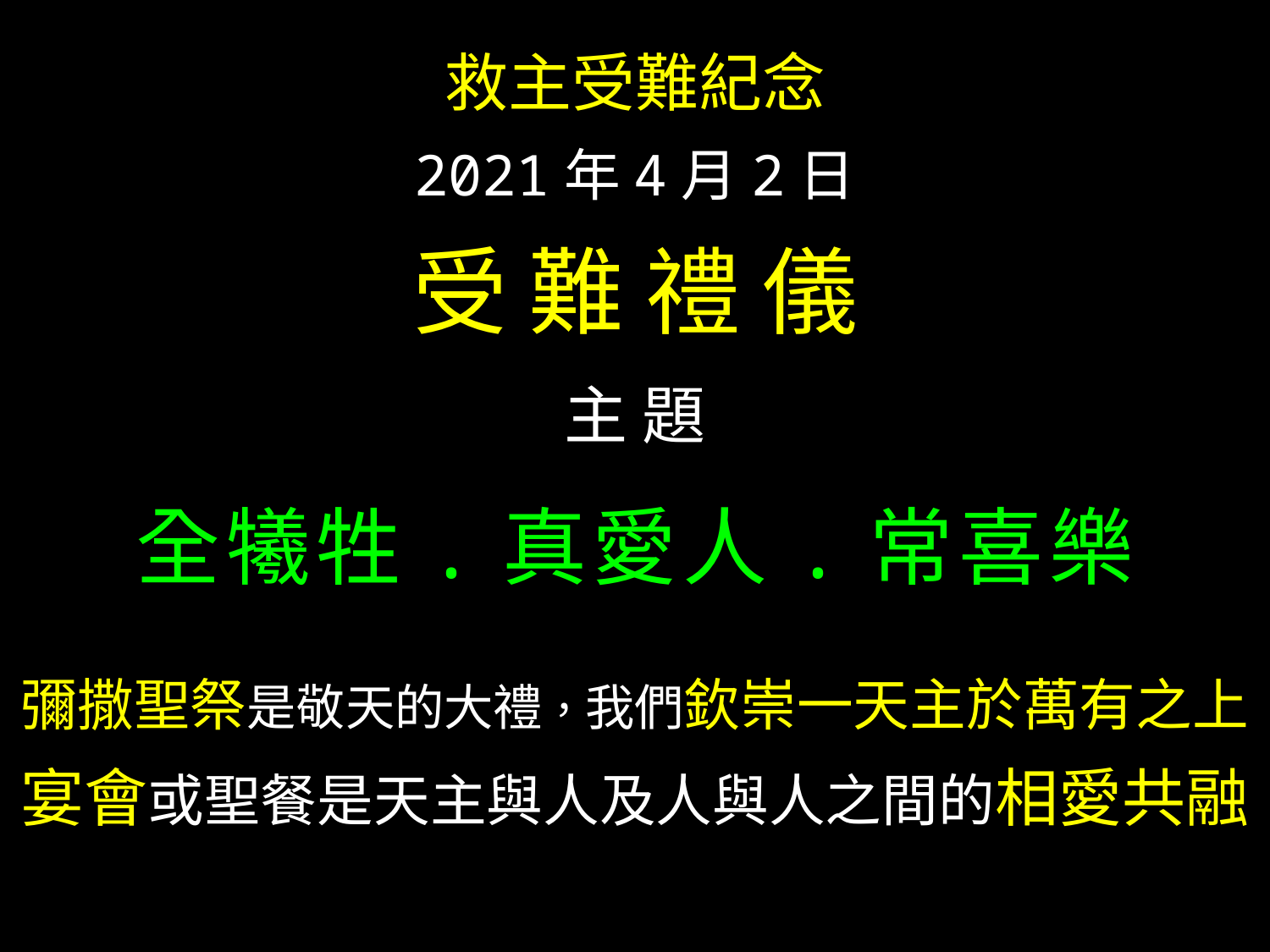

救主受難紀念
2021年4月2日

受 難 禮 儀
主 題
全犧牲.真愛人.常喜樂
彌撒聖祭是敬天的大禮，我們欽崇一天主於萬有之上
宴會或聖餐是天主與人及人與人之間的相愛共融